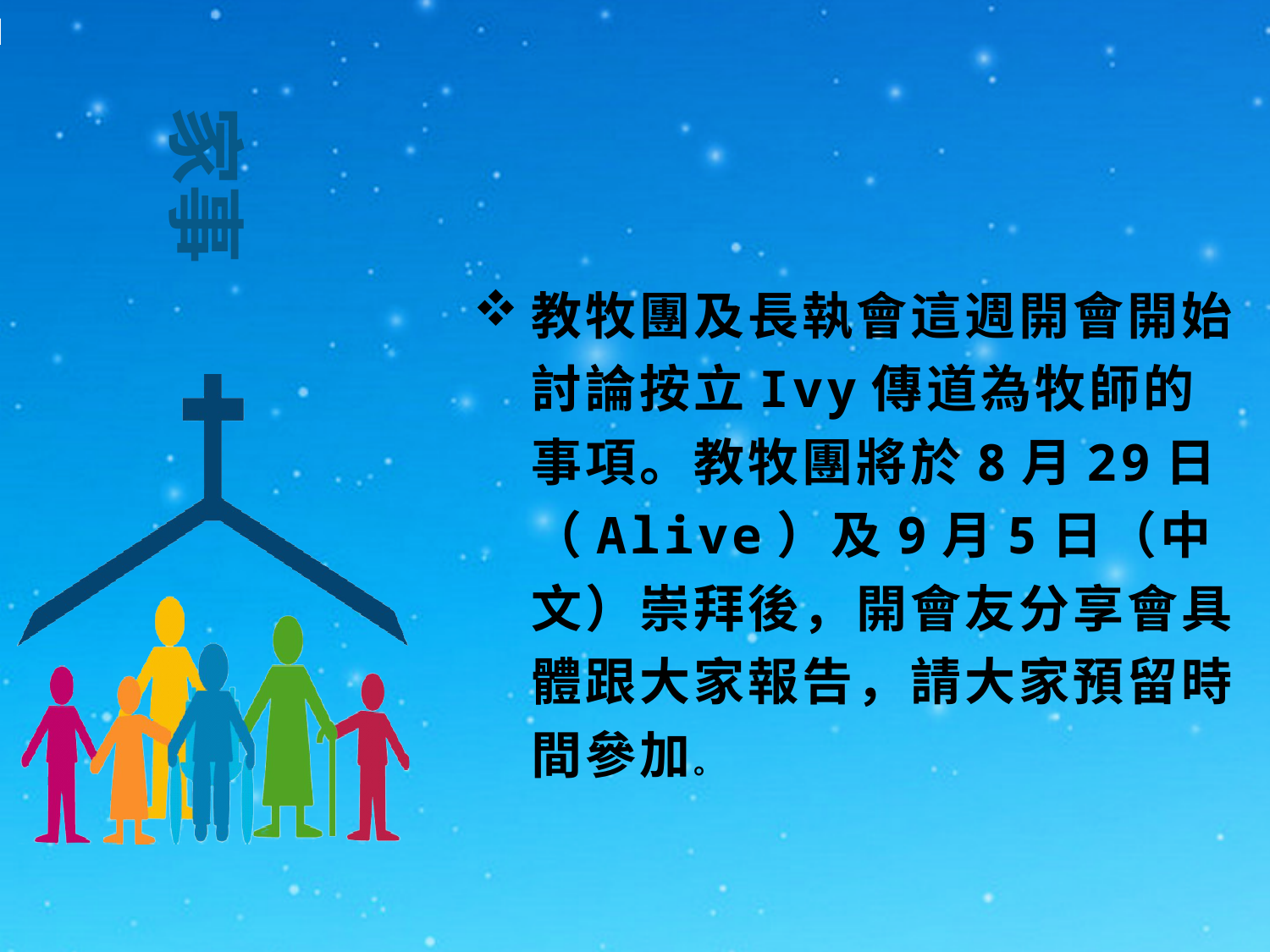

教牧團及長執會這週開會開始討論按立Ivy傳道為牧師的事項。教牧團將於8月29日（Alive）及9月5日（中文）崇拜後，開會友分享會具體跟大家報告，請大家預留時間參加。